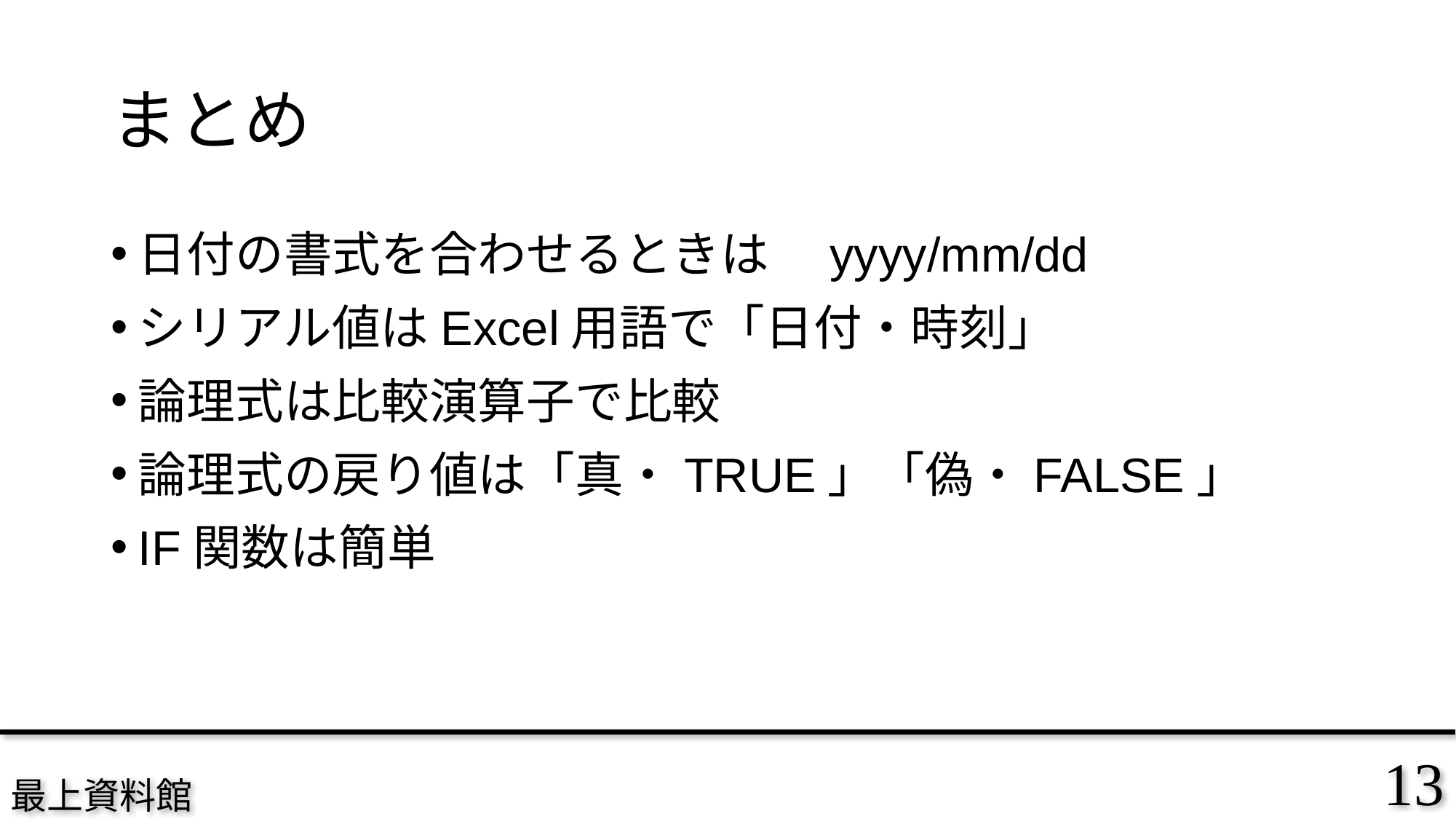

# まとめ
日付の書式を合わせるときは　yyyy/mm/dd
シリアル値はExcel用語で「日付・時刻」
論理式は比較演算子で比較
論理式の戻り値は「真・TRUE」「偽・FALSE」
IF関数は簡単